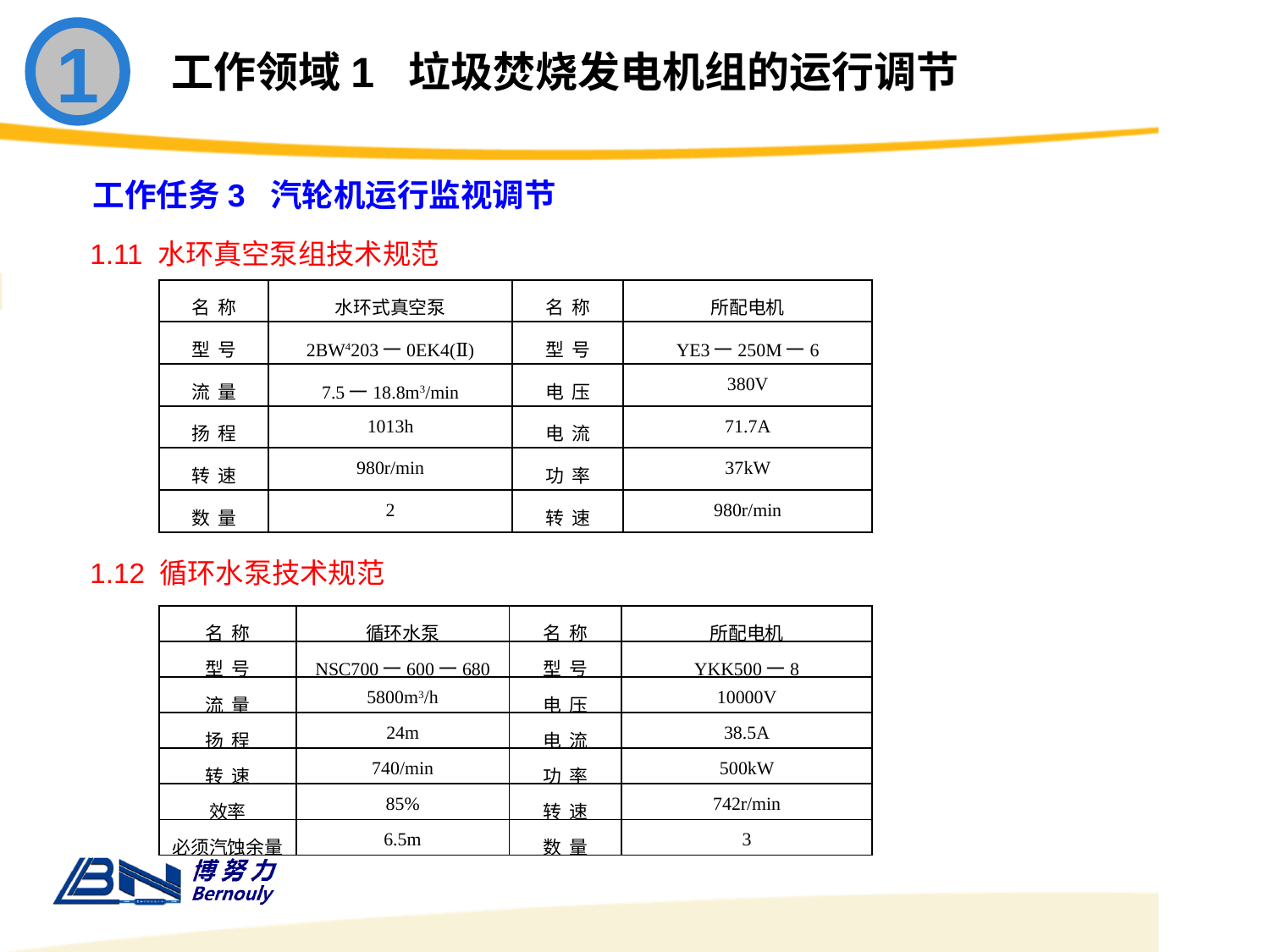

1
工作领域1  垃圾焚烧发电机组的运行调节
工作任务3  汽轮机运行监视调节
1.11 水环真空泵组技术规范

| 名 称 | 水环式真空泵 | 名 称 | 所配电机 |
| --- | --- | --- | --- |
| 型 号 | 2BW4203一0EK4(Ⅱ) | 型 号 | YE3一250M一6 |
| 流 量 | 7.5一18.8m3/min | 电 压 | 380V |
| 扬 程 | 1013h | 电 流 | 71.7A |
| 转 速 | 980r/min | 功 率 | 37kW |
| 数 量 | 2 | 转 速 | 980r/min |
1.12 循环水泵技术规范

| 名 称 | 循环水泵 | 名 称 | 所配电机 |
| --- | --- | --- | --- |
| 型 号 | NSC700一600一680 | 型 号 | YKK500一8 |
| 流 量 | 5800m3/h | 电 压 | 10000V |
| 扬 程 | 24m | 电 流 | 38.5A |
| 转 速 | 740/min | 功 率 | 500kW |
| 效率 | 85% | 转 速 | 742r/min |
| 必须汽蚀余量 | 6.5m | 数 量 | 3 |